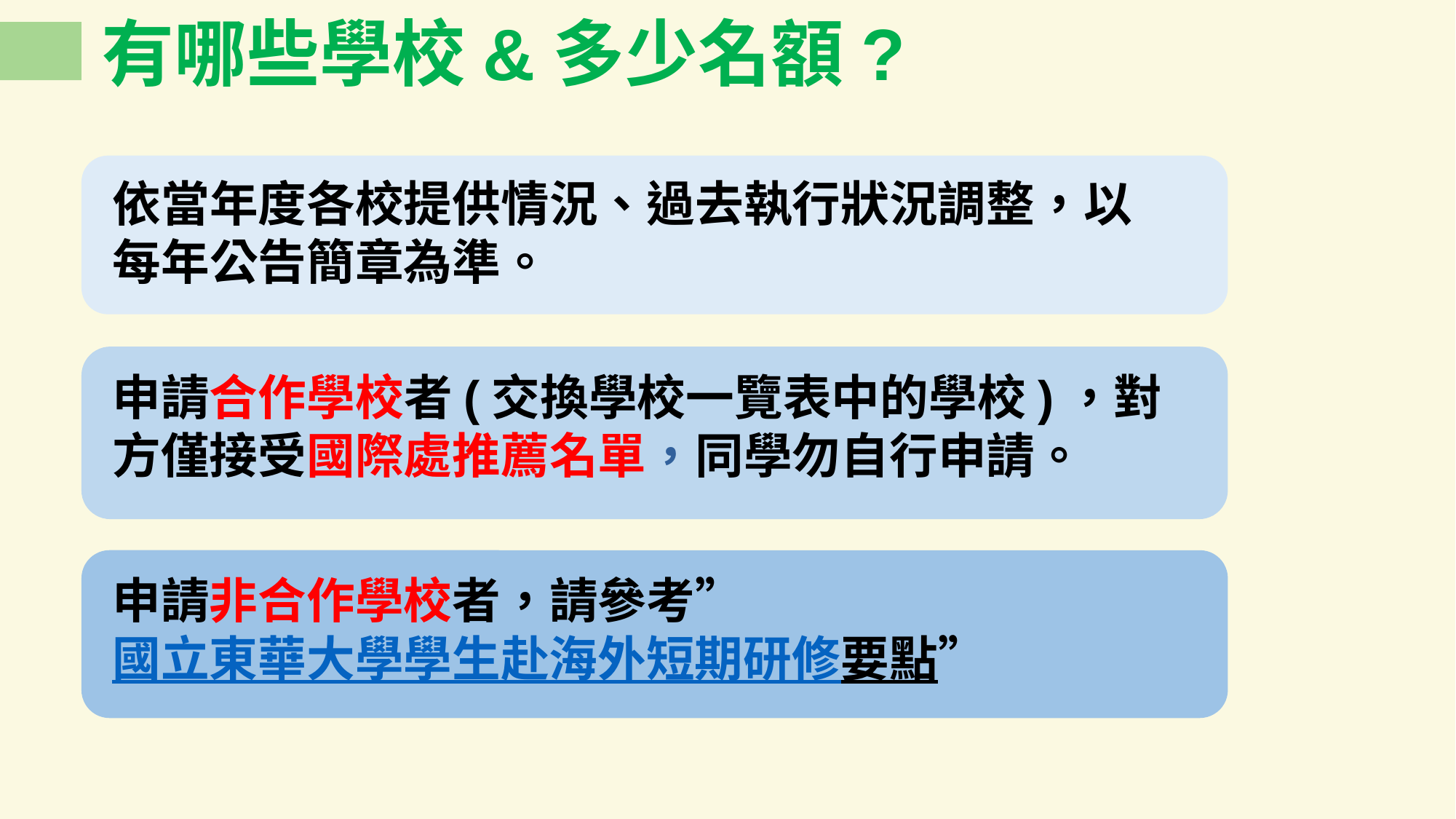

有哪些學校&多少名額?

依當年度各校提供情況、過去執行狀況調整，以每年公告簡章為準。

申請合作學校者(交換學校一覽表中的學校)，對方僅接受國際處推薦名單，同學勿自行申請。

申請非合作學校者，請參考”國立東華大學學生赴海外短期研修要點”